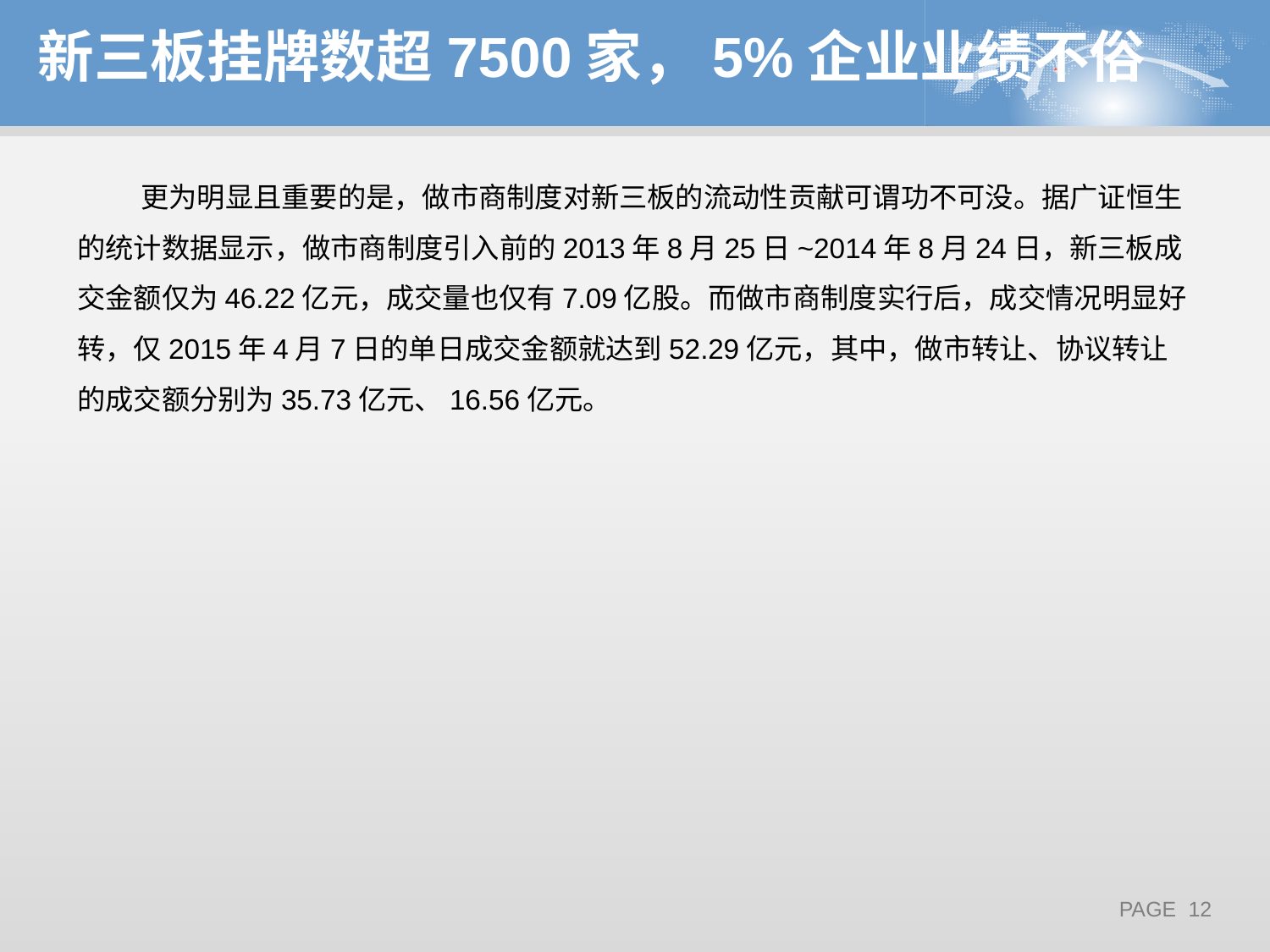

新三板挂牌数超7500家，5%企业业绩不俗
更为明显且重要的是，做市商制度对新三板的流动性贡献可谓功不可没。据广证恒生的统计数据显示，做市商制度引入前的2013年8月25日~2014年8月24日，新三板成交金额仅为46.22亿元，成交量也仅有7.09亿股。而做市商制度实行后，成交情况明显好转，仅2015年4月7日的单日成交金额就达到52.29亿元，其中，做市转让、协议转让的成交额分别为35.73亿元、16.56亿元。